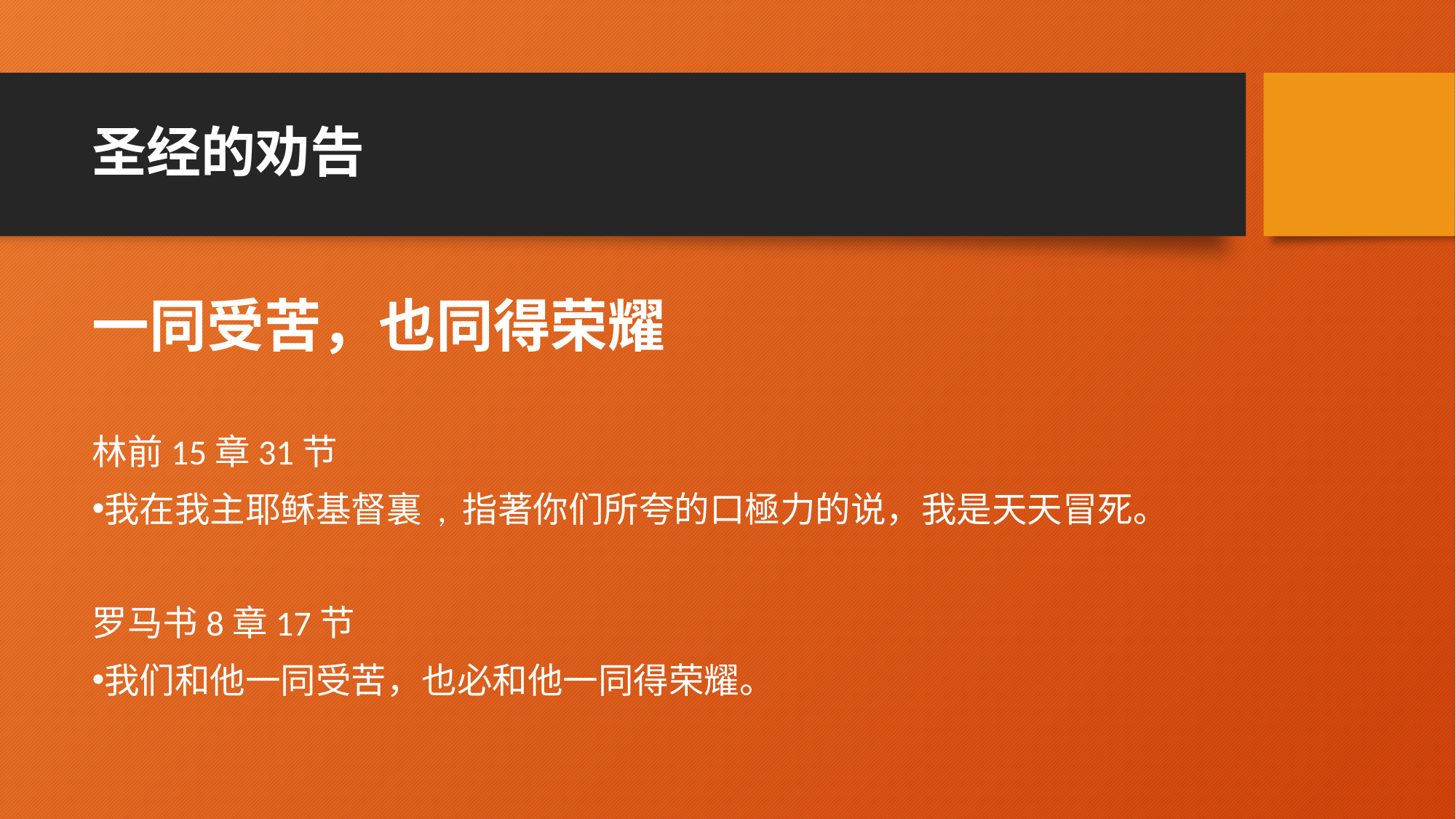

# 圣经的劝告
一同受苦，也同得荣耀

林前15章31节
我在我主耶稣基督裏 , 指著你们所夸的口極力的说，我是天天冒死。

罗马书8章17节
我们和他一同受苦，也必和他一同得荣耀。